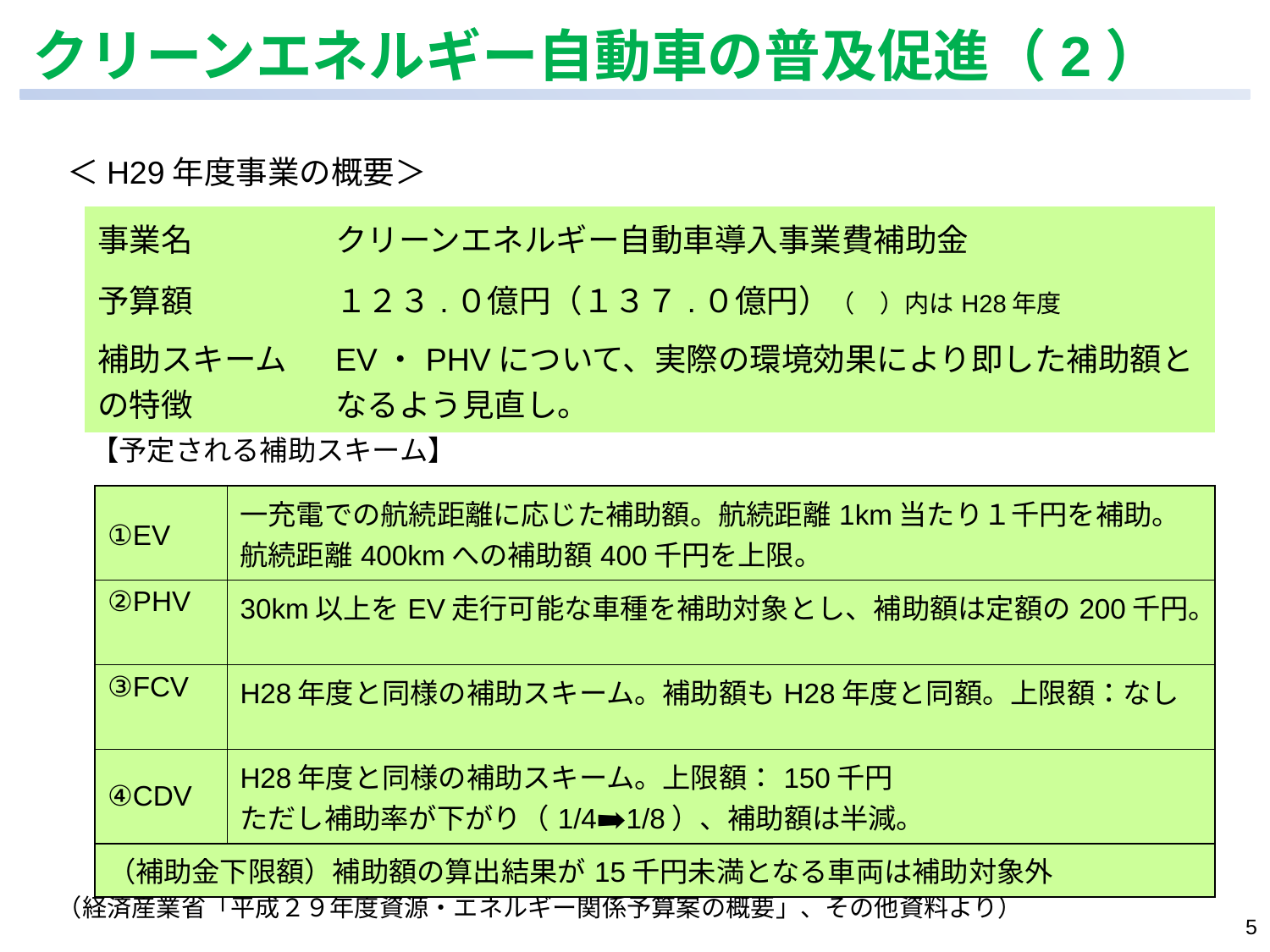

# クリーンエネルギー自動車の普及促進（2）
＜H29年度事業の概要＞

| 事業名 | クリーンエネルギー自動車導入事業費補助金 |
| --- | --- |
| 予算額 | １２３.０億円（１３７.０億円）（　）内はH28年度 |
| 補助スキームの特徴 | EV・PHVについて、実際の環境効果により即した補助額となるよう見直し。 |
【予定される補助スキーム】

| ①EV | 一充電での航続距離に応じた補助額。航続距離1km当たり１千円を補助。 航続距離400kmへの補助額400千円を上限。 |
| --- | --- |
| ②PHV | 30km以上をEV走行可能な車種を補助対象とし、補助額は定額の200千円。 |
| ③FCV | H28年度と同様の補助スキーム。補助額もH28年度と同額。上限額：なし |
| ④CDV | H28年度と同様の補助スキーム。上限額：150千円 ただし補助率が下がり（1/4➡1/8）、補助額は半減。 |
| （補助金下限額）補助額の算出結果が15千円未満となる車両は補助対象外 |  |
（経済産業省「平成２９年度資源・エネルギー関係予算案の概要」、その他資料より）

5